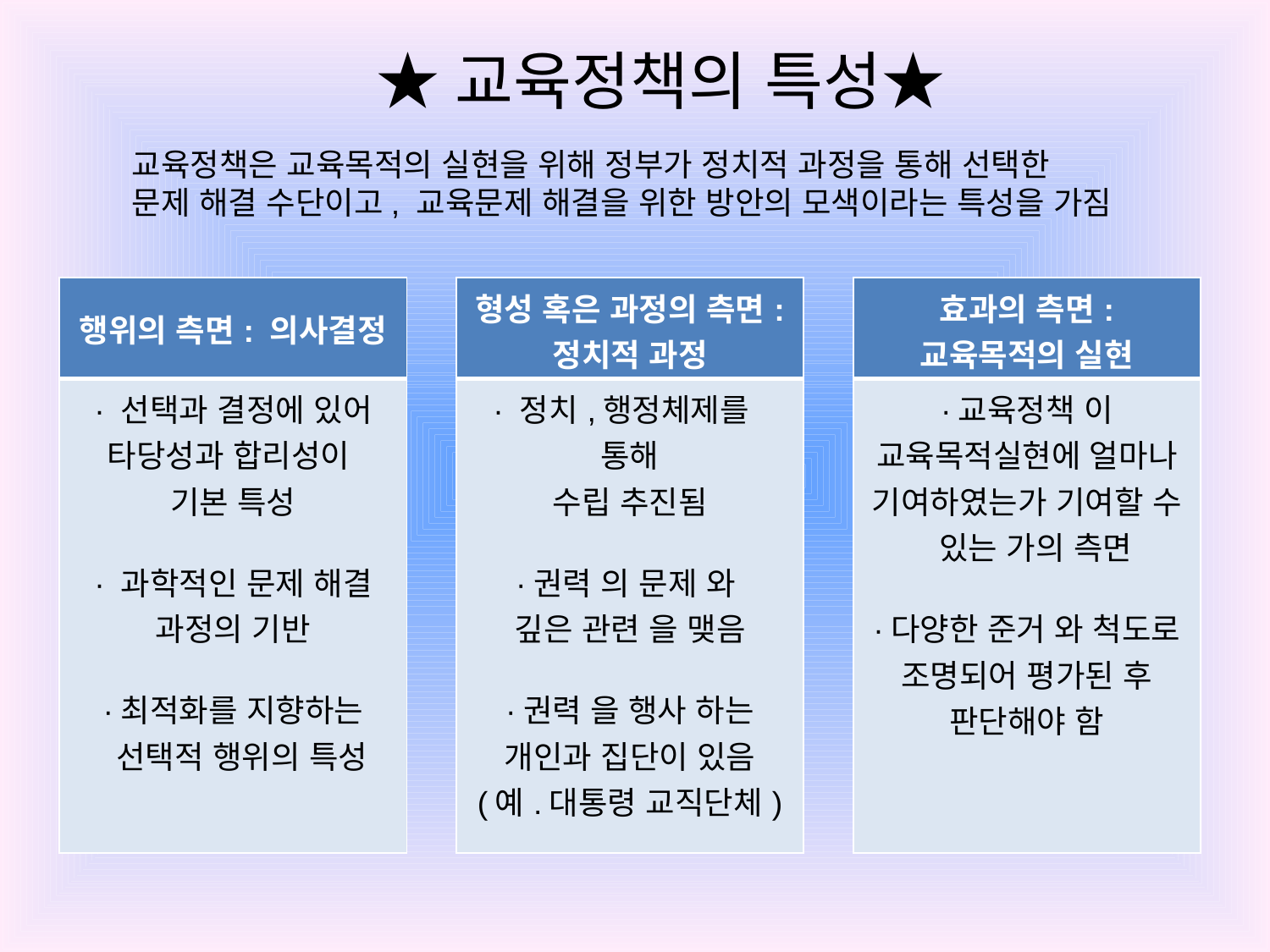

★교육정책의 특성★
교육정책은 교육목적의 실현을 위해 정부가 정치적 과정을 통해 선택한
문제 해결 수단이고, 교육문제 해결을 위한 방안의 모색이라는 특성을 가짐
| 행위의 측면: 의사결정 |
| --- |
| · 선택과 결정에 있어 타당성과 합리성이 기본 특성 · 과학적인 문제 해결 과정의 기반 ·최적화를 지향하는 선택적 행위의 특성 |
| 형성 혹은 과정의 측면: 정치적 과정 |
| --- |
| · 정치,행정체제를 통해 수립 추진됨 ·권력 의 문제 와 깊은 관련 을 맺음 ·권력 을 행사 하는 개인과 집단이 있음 (예.대통령 교직단체) |
| 효과의 측면: 교육목적의 실현 |
| --- |
| ·교육정책 이 교육목적실현에 얼마나 기여하였는가 기여할 수 있는 가의 측면 ·다양한 준거 와 척도로 조명되어 평가된 후 판단해야 함 |